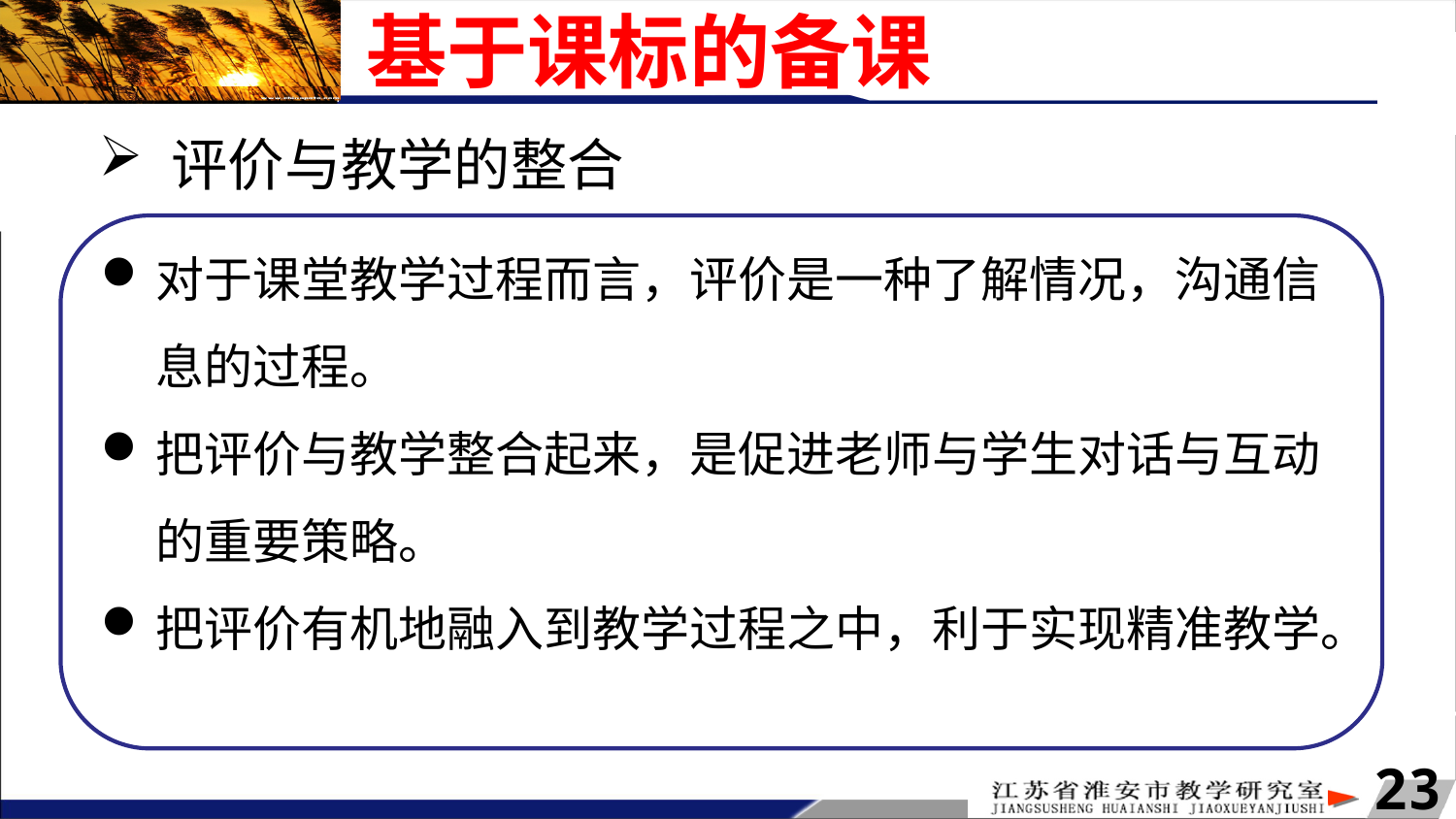

# 基于课标的备课
评价与教学的整合
对于课堂教学过程而言，评价是一种了解情况，沟通信息的过程。
把评价与教学整合起来，是促进老师与学生对话与互动的重要策略。
把评价有机地融入到教学过程之中，利于实现精准教学。